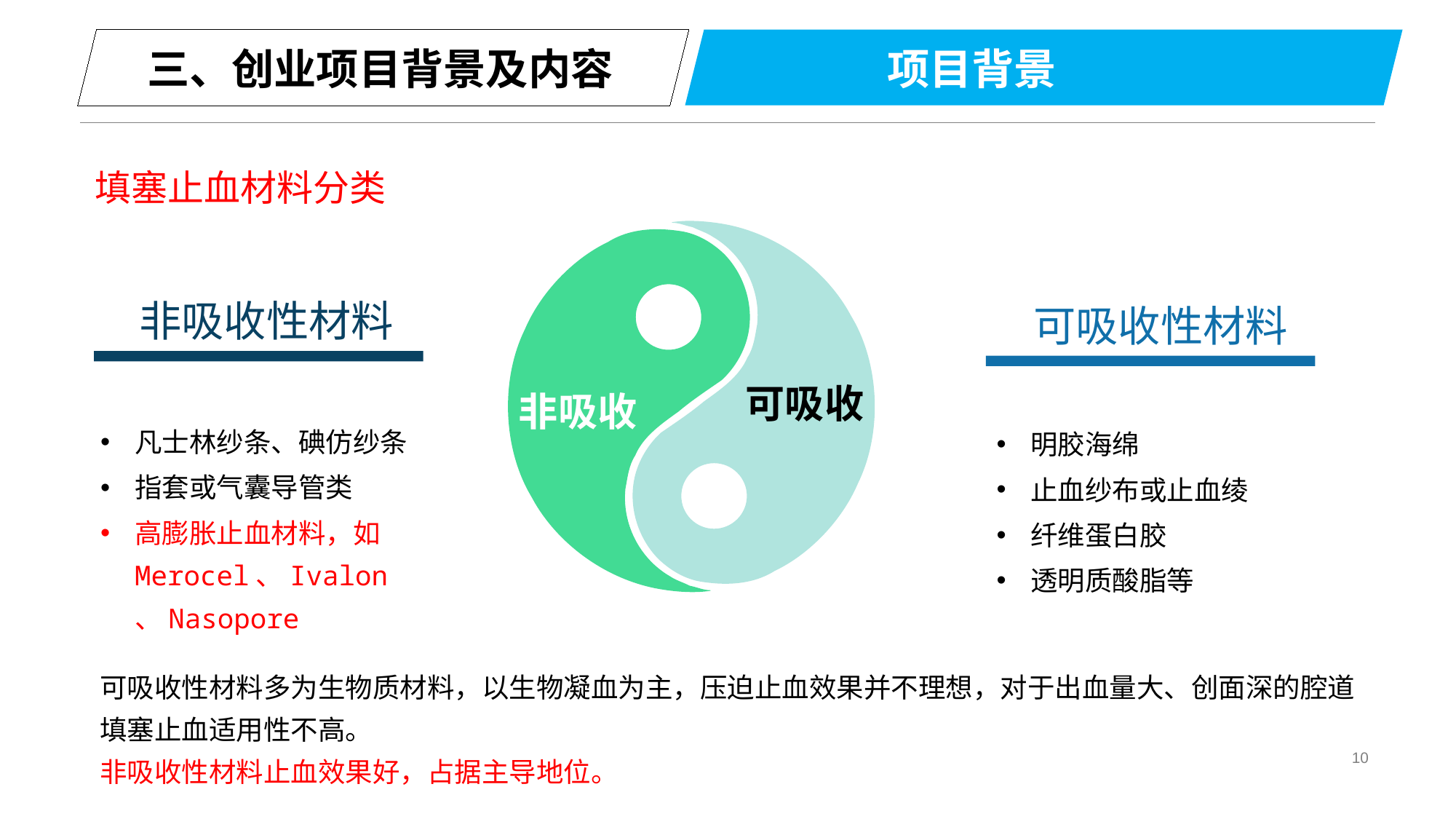

三、创业项目背景及内容
            项目背景
填塞止血材料分类
可吸收
非吸收
非吸收性材料
可吸收性材料

凡士林纱条、碘仿纱条
指套或气囊导管类
高膨胀止血材料，如Merocel、Ivalon、Nasopore
明胶海绵
止血纱布或止血绫
纤维蛋白胶
透明质酸脂等

可吸收性材料多为生物质材料，以生物凝血为主，压迫止血效果并不理想，对于出血量大、创面深的腔道填塞止血适用性不高。
非吸收性材料止血效果好，占据主导地位。
10